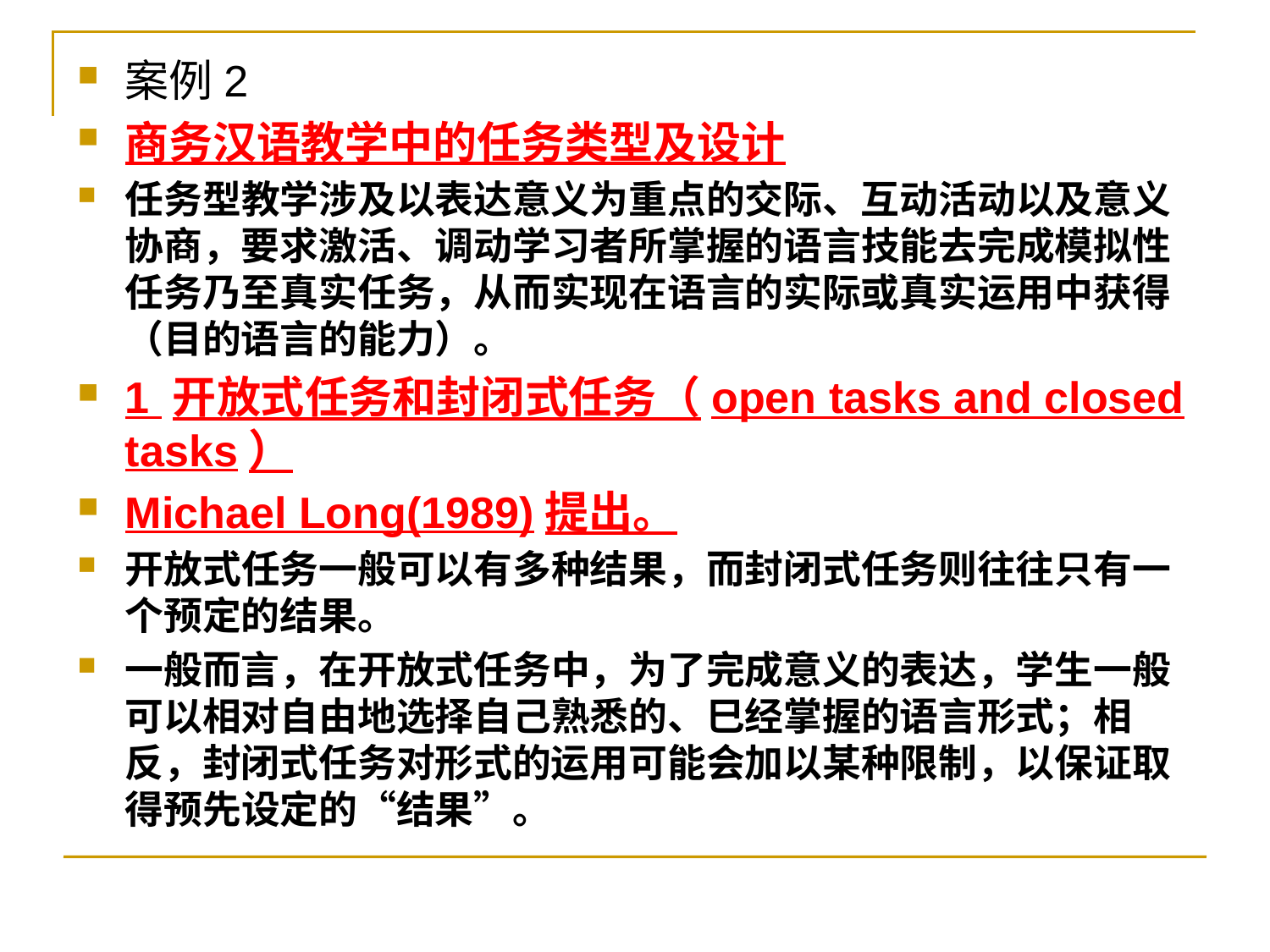

案例2
商务汉语教学中的任务类型及设计
任务型教学涉及以表达意义为重点的交际、互动活动以及意义协商，要求激活、调动学习者所掌握的语言技能去完成模拟性任务乃至真实任务，从而实现在语言的实际或真实运用中获得（目的语言的能力）。
1 开放式任务和封闭式任务（open tasks and closed tasks）
Michael Long(1989)提出。
开放式任务一般可以有多种结果，而封闭式任务则往往只有一个预定的结果。
一般而言，在开放式任务中，为了完成意义的表达，学生一般可以相对自由地选择自己熟悉的、巳经掌握的语言形式；相反，封闭式任务对形式的运用可能会加以某种限制，以保证取得预先设定的“结果”。